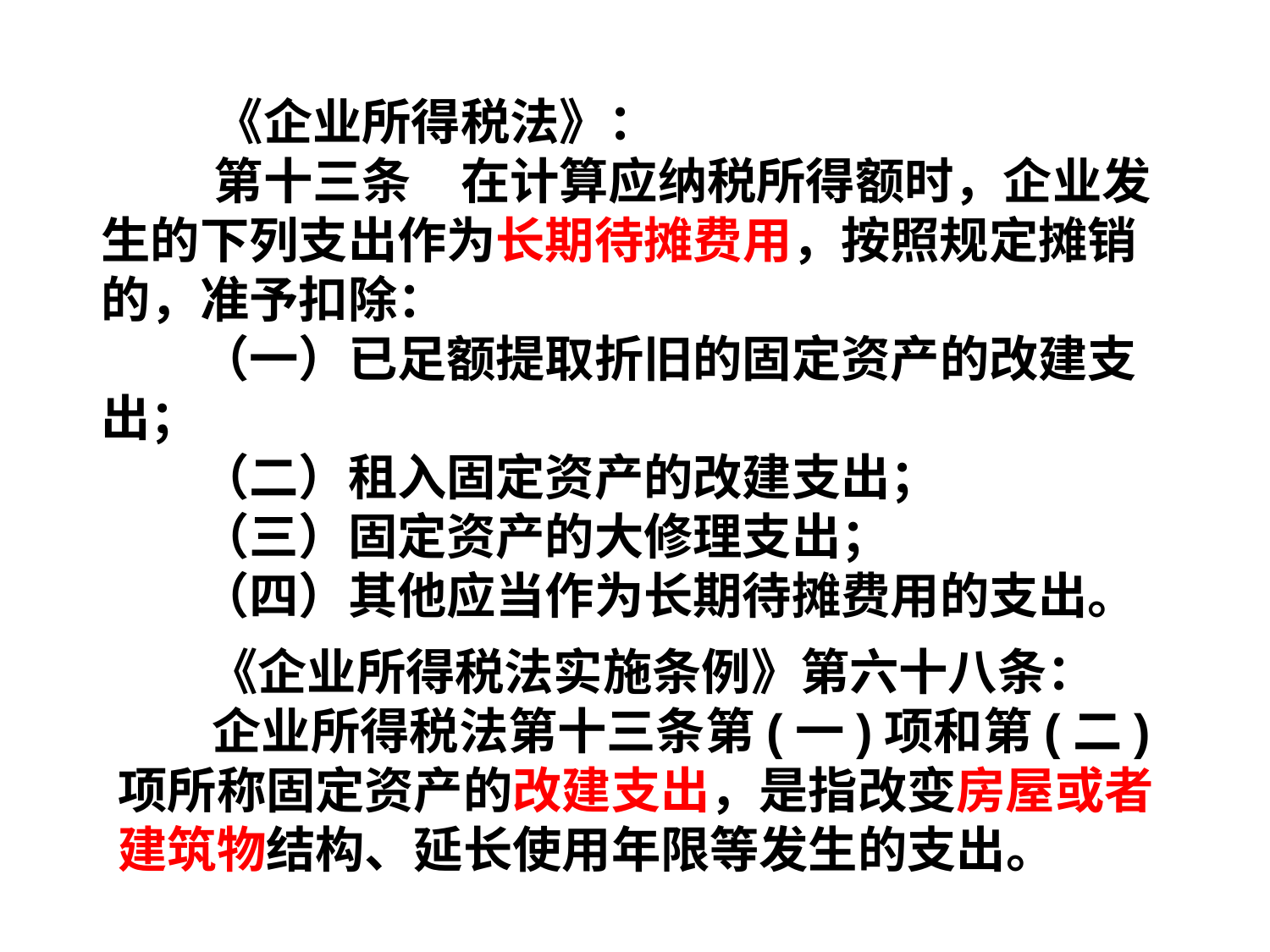

《企业所得税法》：
         第十三条　在计算应纳税所得额时，企业发生的下列支出作为长期待摊费用，按照规定摊销的，准予扣除：
　　（一）已足额提取折旧的固定资产的改建支出；
　　（二）租入固定资产的改建支出；
　　（三）固定资产的大修理支出；
　　（四）其他应当作为长期待摊费用的支出。
       《企业所得税法实施条例》第六十八条：
　    企业所得税法第十三条第(一)项和第(二)项所称固定资产的改建支出，是指改变房屋或者建筑物结构、延长使用年限等发生的支出。